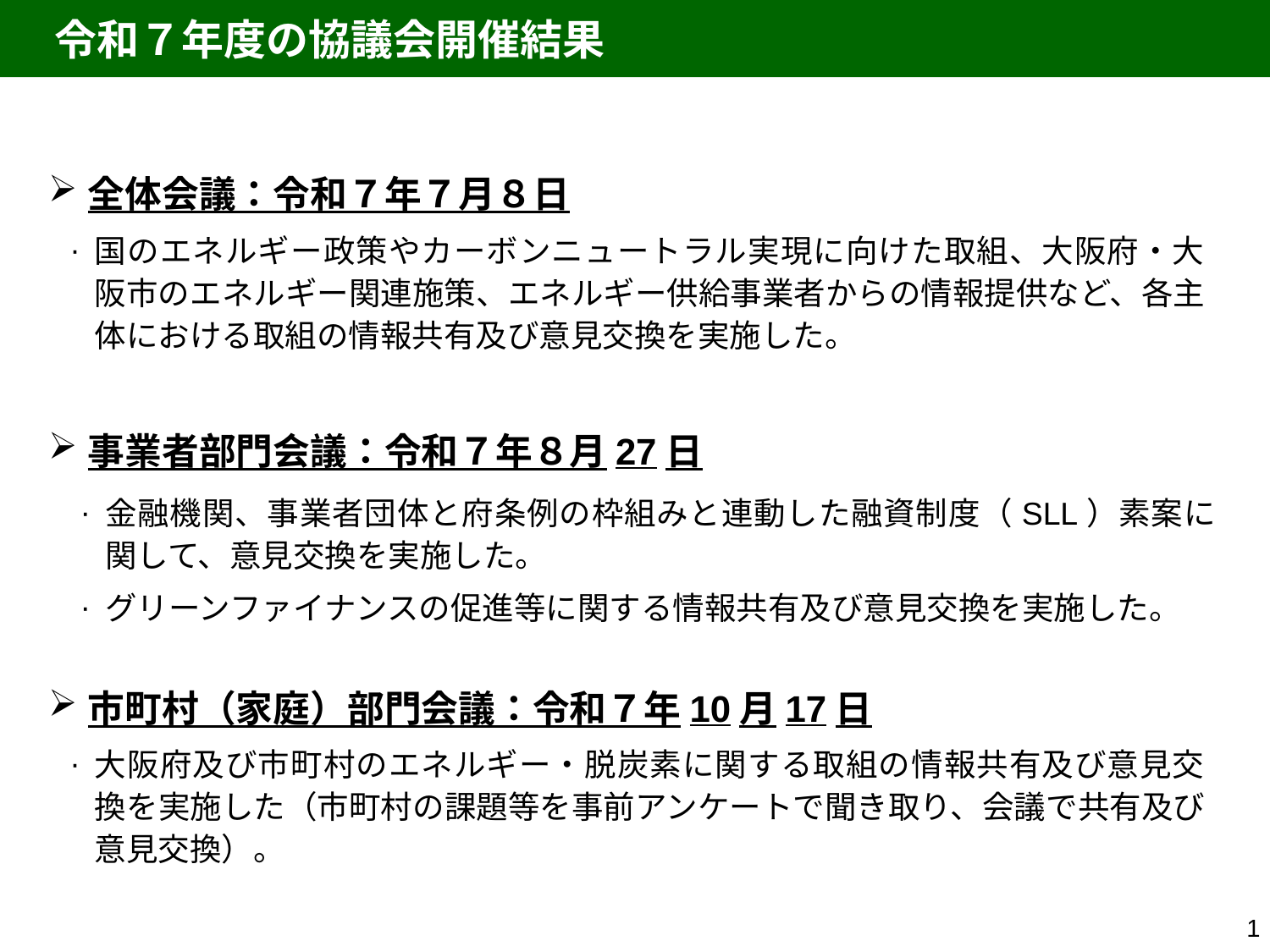

令和７年度の協議会開催結果
全体会議：令和７年７月８日
国のエネルギー政策やカーボンニュートラル実現に向けた取組、大阪府・大阪市のエネルギー関連施策、エネルギー供給事業者からの情報提供など、各主体における取組の情報共有及び意見交換を実施した。
事業者部門会議：令和７年８月27日
金融機関、事業者団体と府条例の枠組みと連動した融資制度（SLL）素案に関して、意見交換を実施した。
グリーンファイナンスの促進等に関する情報共有及び意見交換を実施した。
市町村（家庭）部門会議：令和７年10月17日
大阪府及び市町村のエネルギー・脱炭素に関する取組の情報共有及び意見交換を実施した（市町村の課題等を事前アンケートで聞き取り、会議で共有及び意見交換）。
1